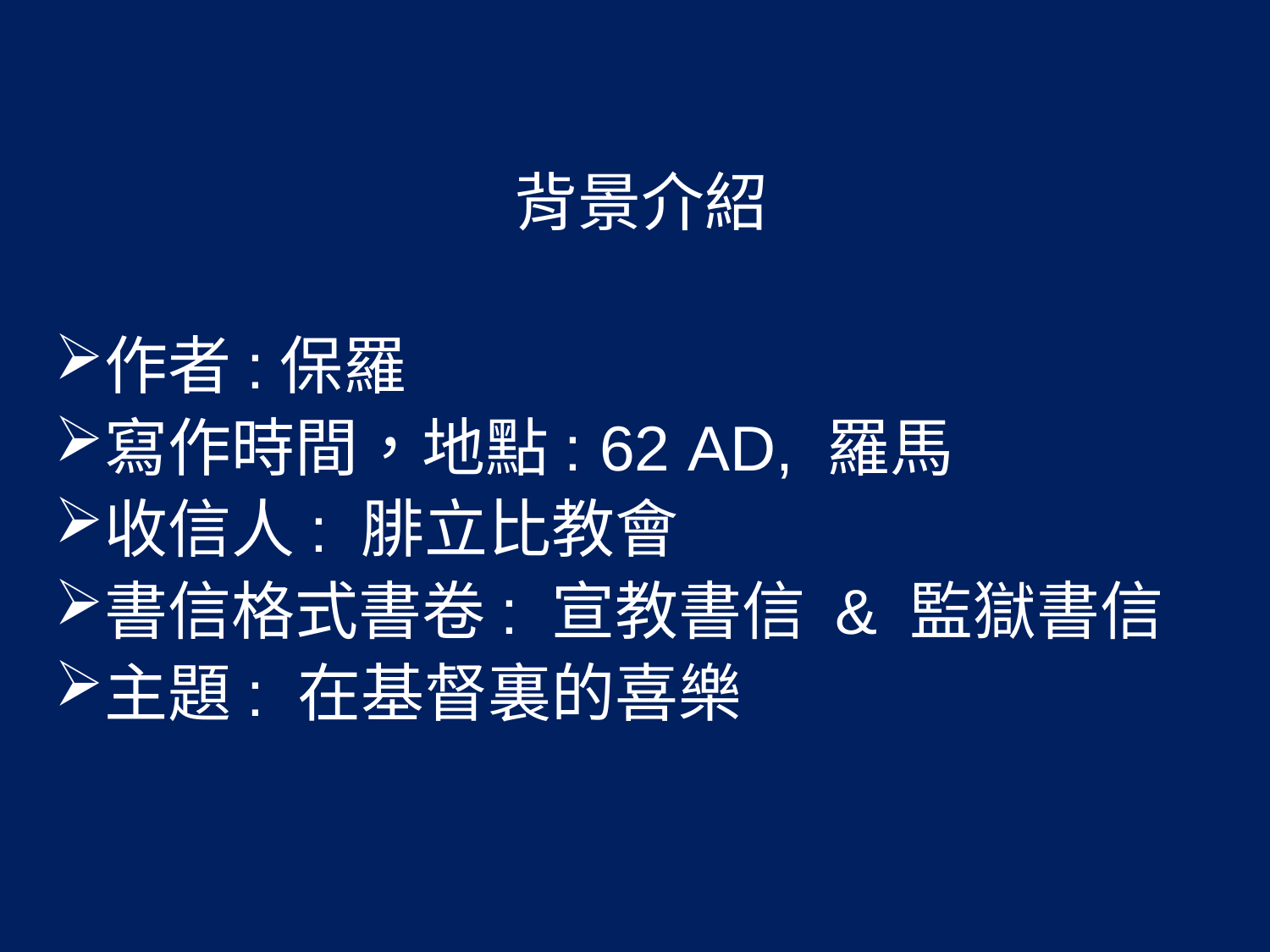

背景介紹

作者:保羅
寫作時間，地點: 62 AD, 羅馬
收信人: 腓立比教會
書信格式書卷: 宣教書信 & 監獄書信
主題: 在基督裏的喜樂